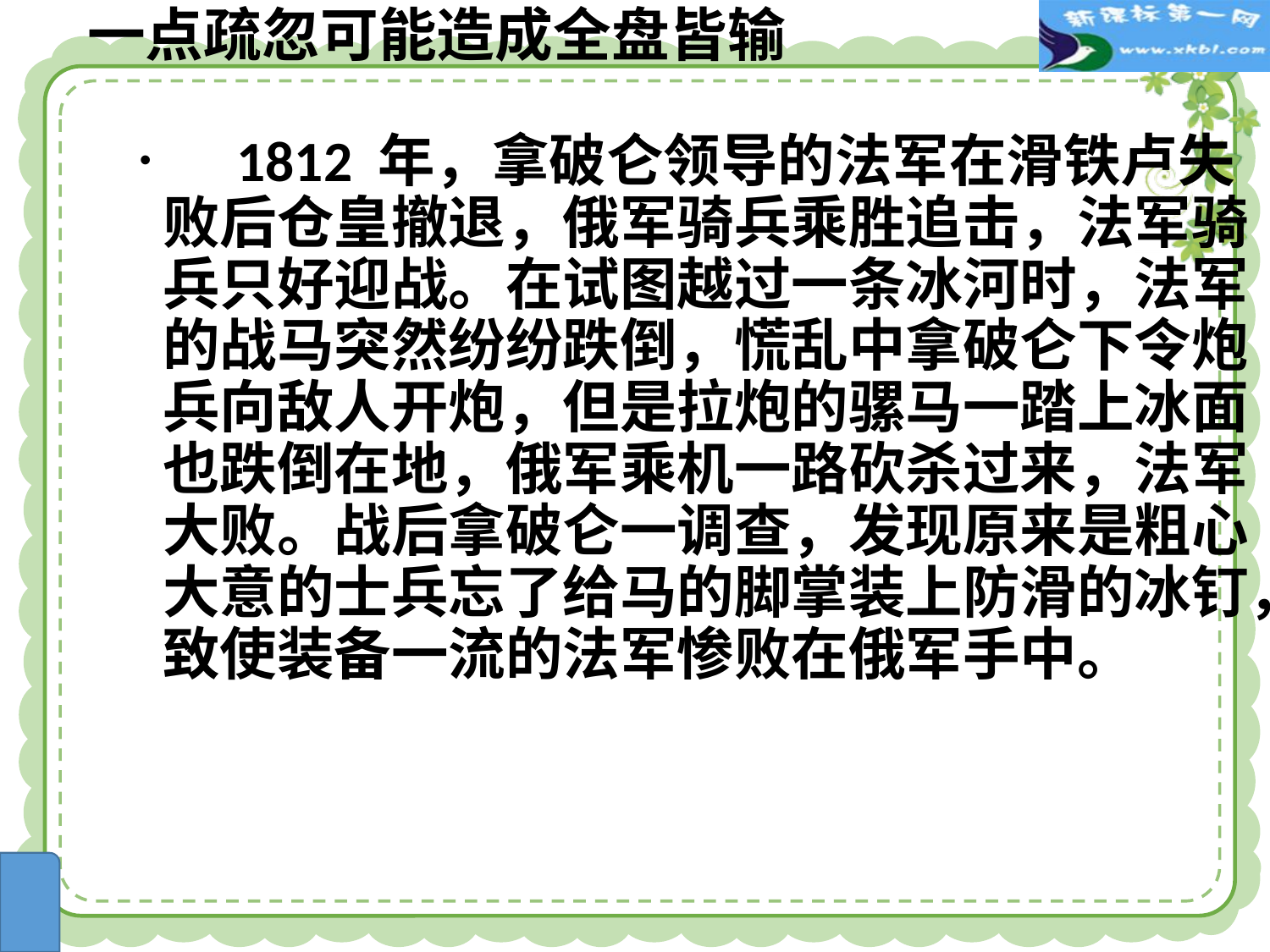

# 一点疏忽可能造成全盘皆输
          1812 年，拿破仑领导的法军在滑铁卢失败后仓皇撤退，俄军骑兵乘胜追击，法军骑兵只好迎战。在试图越过一条冰河时，法军的战马突然纷纷跌倒，慌乱中拿破仑下令炮兵向敌人开炮，但是拉炮的骡马一踏上冰面也跌倒在地，俄军乘机一路砍杀过来，法军大败。战后拿破仑一调查，发现原来是粗心大意的士兵忘了给马的脚掌装上防滑的冰钉，致使装备一流的法军惨败在俄军手中。